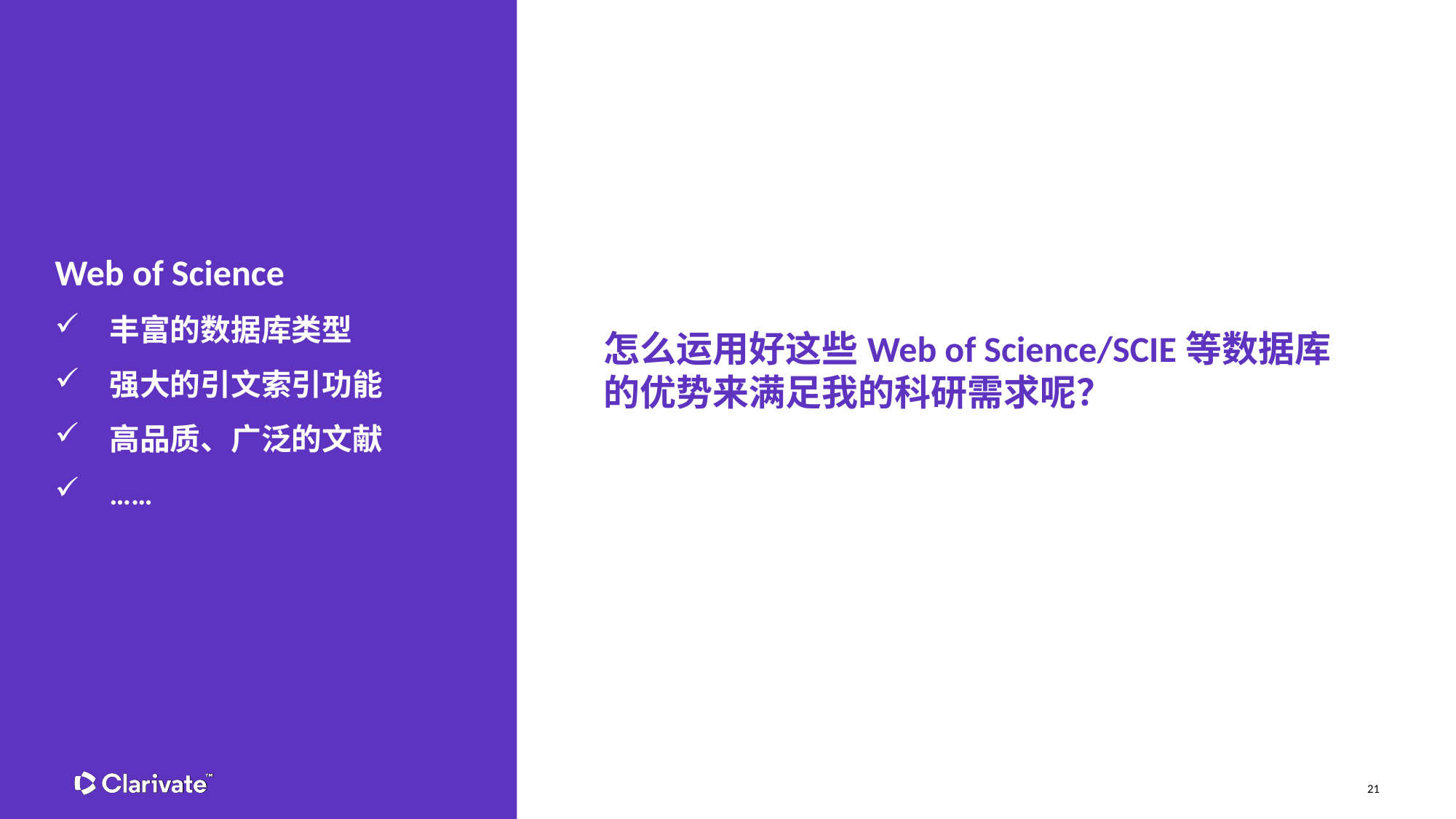

Web of Science
丰富的数据库类型
强大的引文索引功能
高品质、广泛的文献
……

怎么运用好这些Web of Science/SCIE等数据库的优势来满足我的科研需求呢？
21